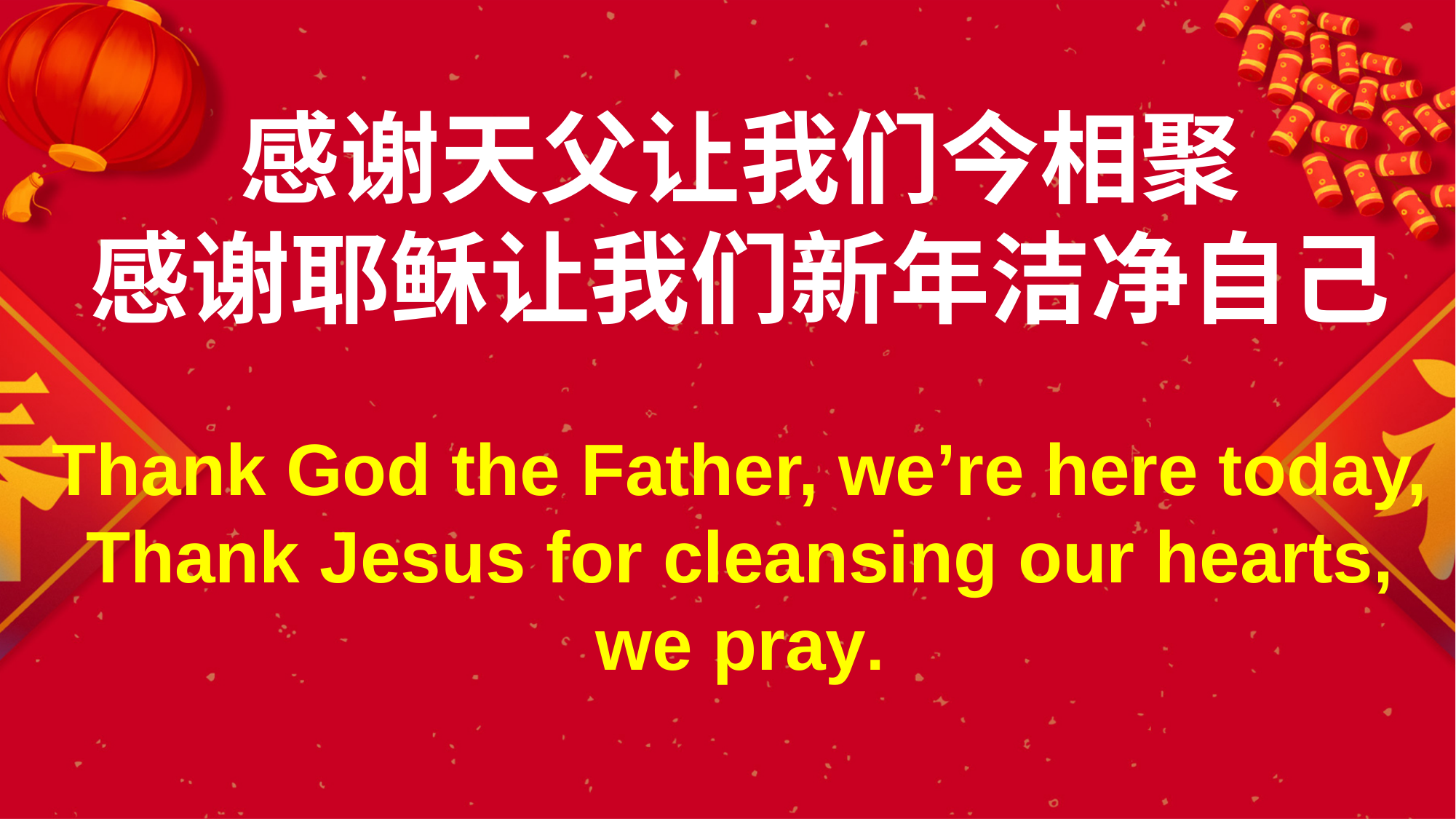

感谢天父让我们今相聚
感谢耶稣让我们新年洁净自己

Thank God the Father, we’re here today,
Thank Jesus for cleansing our hearts, we pray.